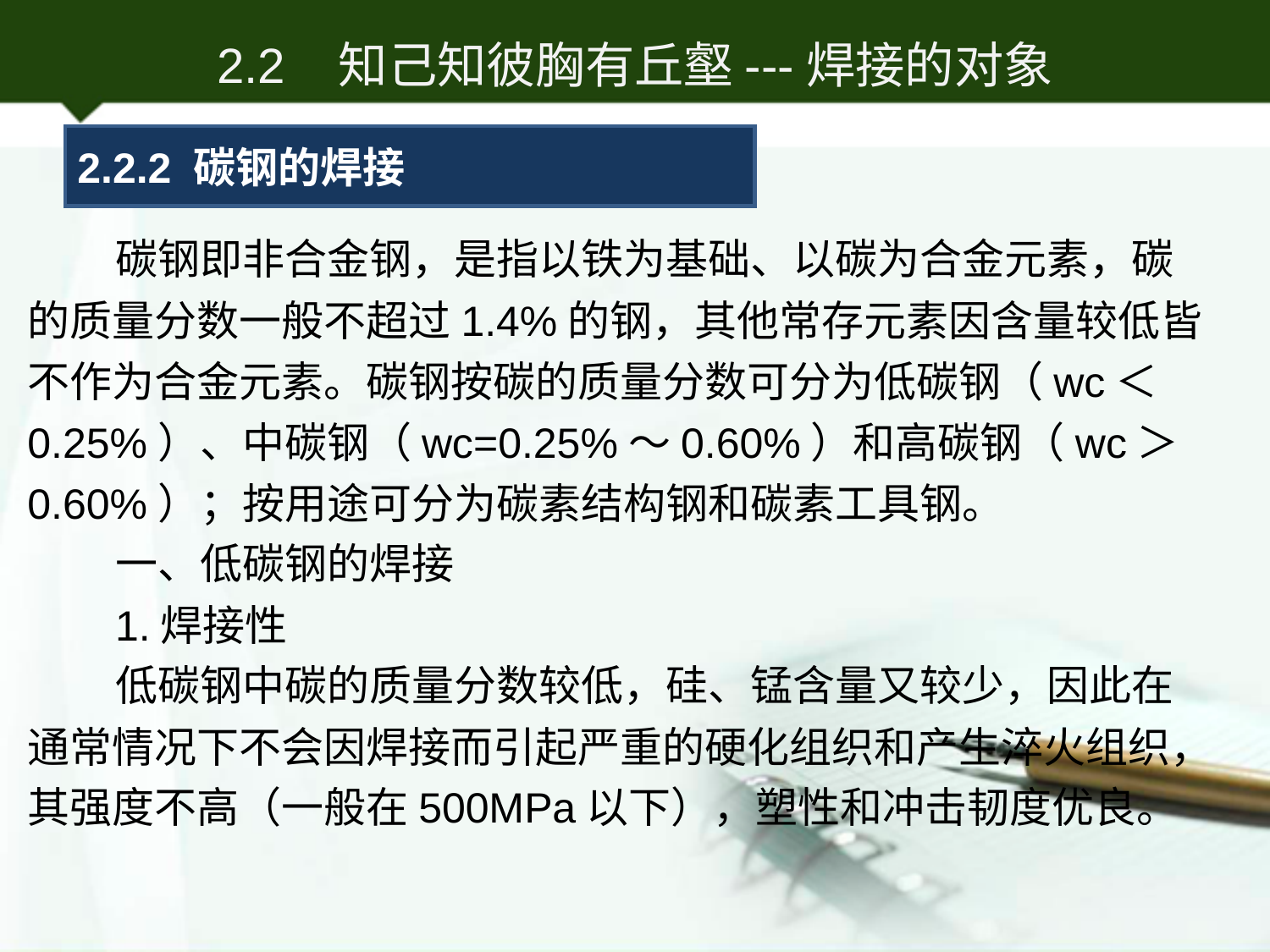

2.2   知己知彼胸有丘壑---焊接的对象
2.2.2 碳钢的焊接
碳钢即非合金钢，是指以铁为基础、以碳为合金元素，碳的质量分数一般不超过1.4%的钢，其他常存元素因含量较低皆不作为合金元素。碳钢按碳的质量分数可分为低碳钢（wc＜0.25%）、中碳钢（wc=0.25%～0.60%）和高碳钢（wc＞0.60%）；按用途可分为碳素结构钢和碳素工具钢。
一、低碳钢的焊接
1.焊接性
低碳钢中碳的质量分数较低，硅、锰含量又较少，因此在通常情况下不会因焊接而引起严重的硬化组织和产生淬火组织，其强度不高（一般在500MPa以下），塑性和冲击韧度优良。